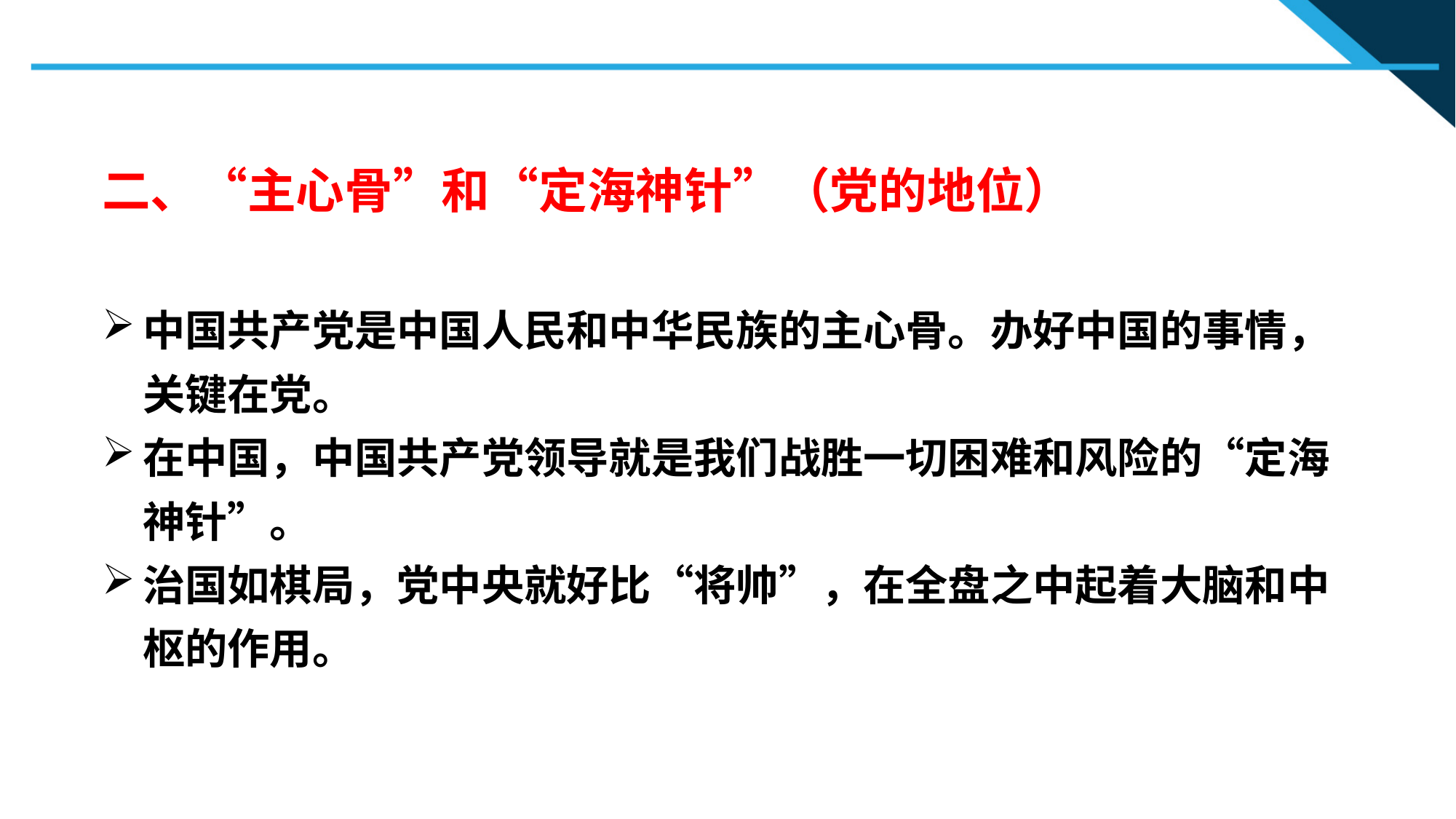

二、“主心骨”和“定海神针”（党的地位）

中国共产党是中国人民和中华民族的主心骨。办好中国的事情，关键在党。
在中国，中国共产党领导就是我们战胜一切困难和风险的“定海神针”。
治国如棋局，党中央就好比“将帅”，在全盘之中起着大脑和中枢的作用。